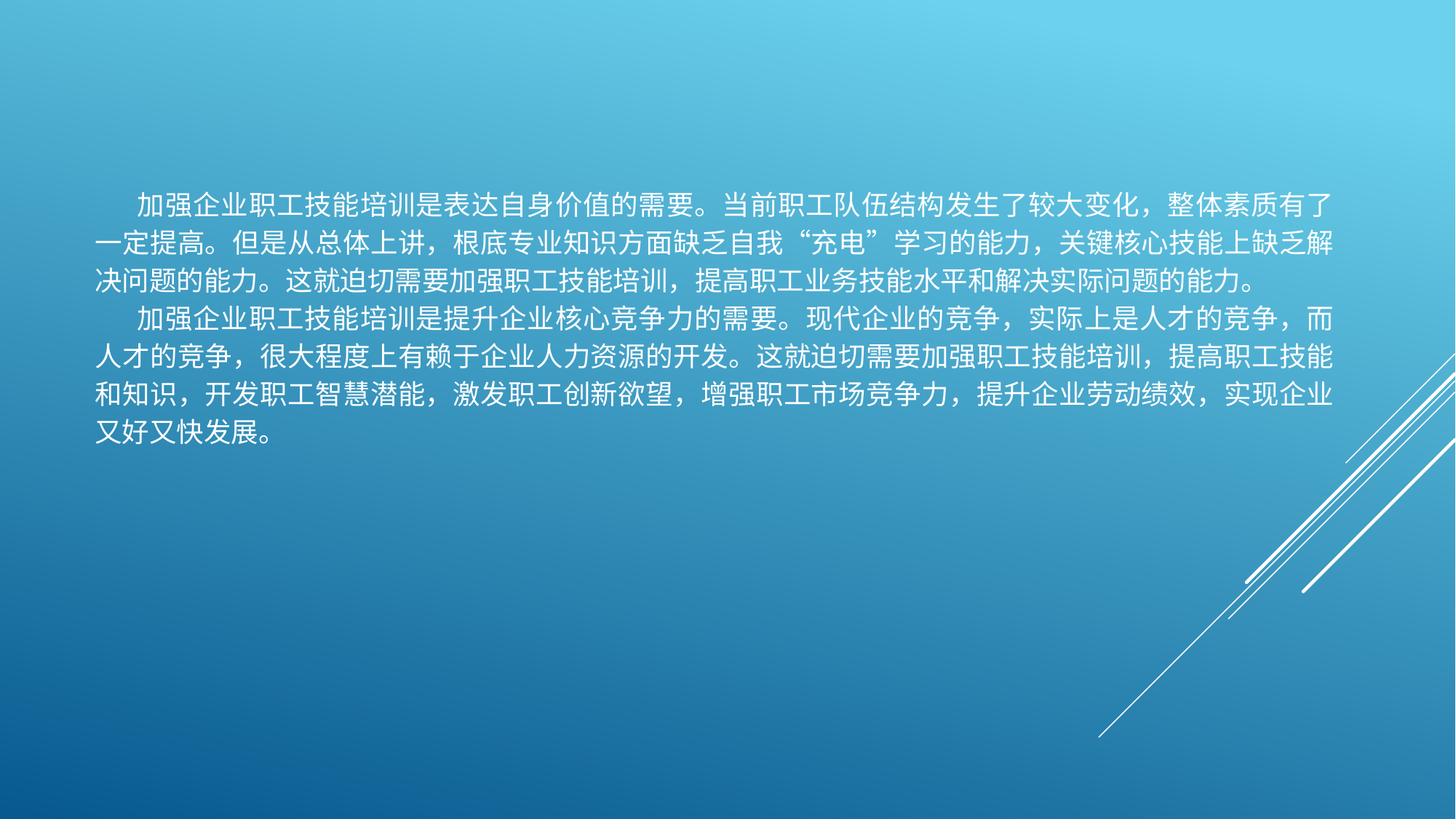

加强企业职工技能培训是表达自身价值的需要。当前职工队伍结构发生了较大变化，整体素质有了一定提高。但是从总体上讲，根底专业知识方面缺乏自我“充电”学习的能力，关键核心技能上缺乏解决问题的能力。这就迫切需要加强职工技能培训，提高职工业务技能水平和解决实际问题的能力。
加强企业职工技能培训是提升企业核心竞争力的需要。现代企业的竞争，实际上是人才的竞争，而人才的竞争，很大程度上有赖于企业人力资源的开发。这就迫切需要加强职工技能培训，提高职工技能和知识，开发职工智慧潜能，激发职工创新欲望，增强职工市场竞争力，提升企业劳动绩效，实现企业又好又快发展。